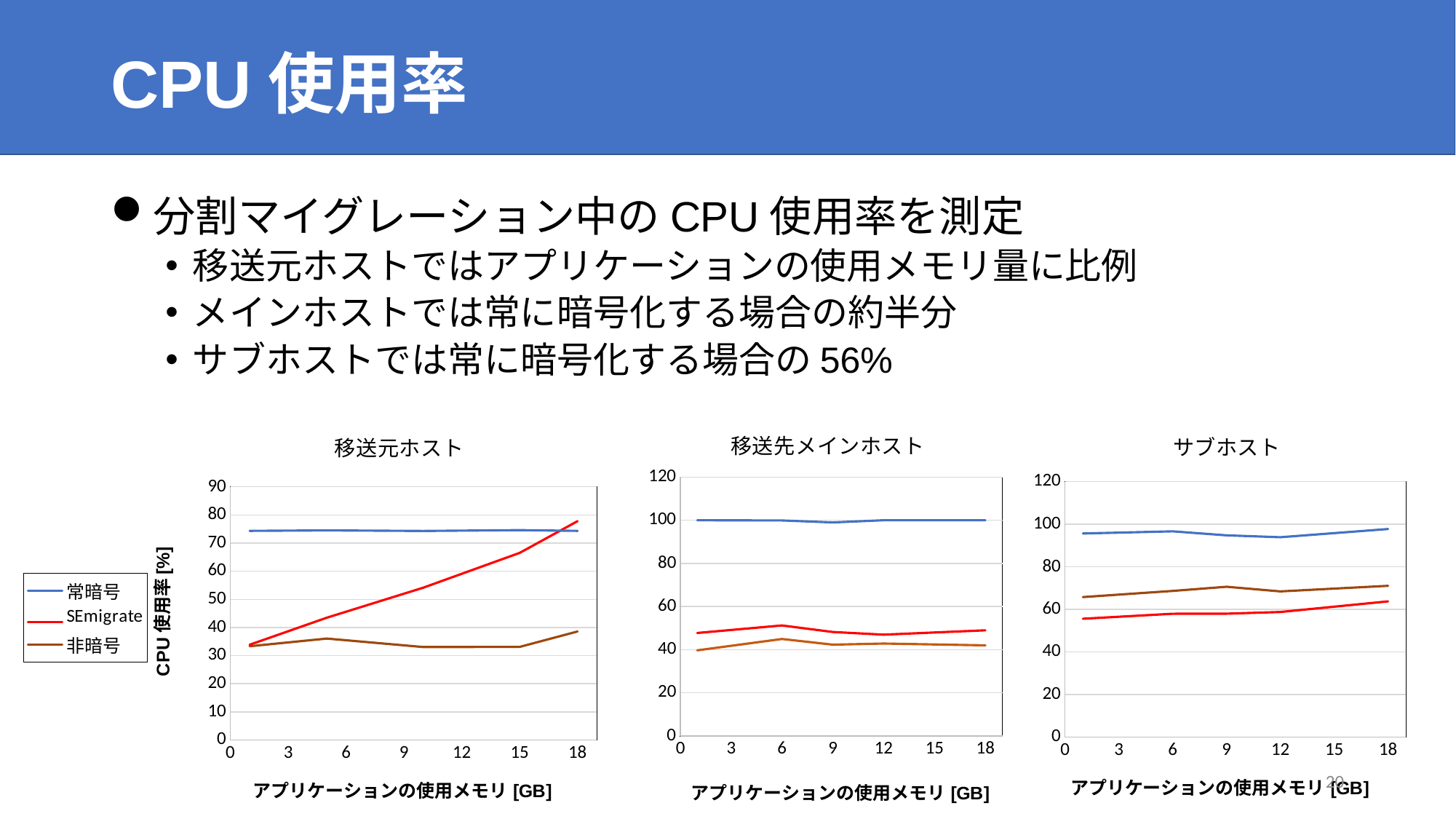

# CPU使用率
分割マイグレーション中のCPU使用率を測定
移送元ホストではアプリケーションの使用メモリ量に比例
メインホストでは常に暗号化する場合の約半分
サブホストでは常に暗号化する場合の56%

### Chart: 移送先メインホスト

| Category | 常暗号 | コード | SEmigrate | 非暗号 |
|---|---|---|---|---|

### Chart: 移送元ホスト

| Category | 常暗号 | SEmigrate | 非暗号 |
|---|---|---|---|

### Chart: サブホスト

| Category | 常暗号 | SEmigrate | 非暗号 |
|---|---|---|---|
20